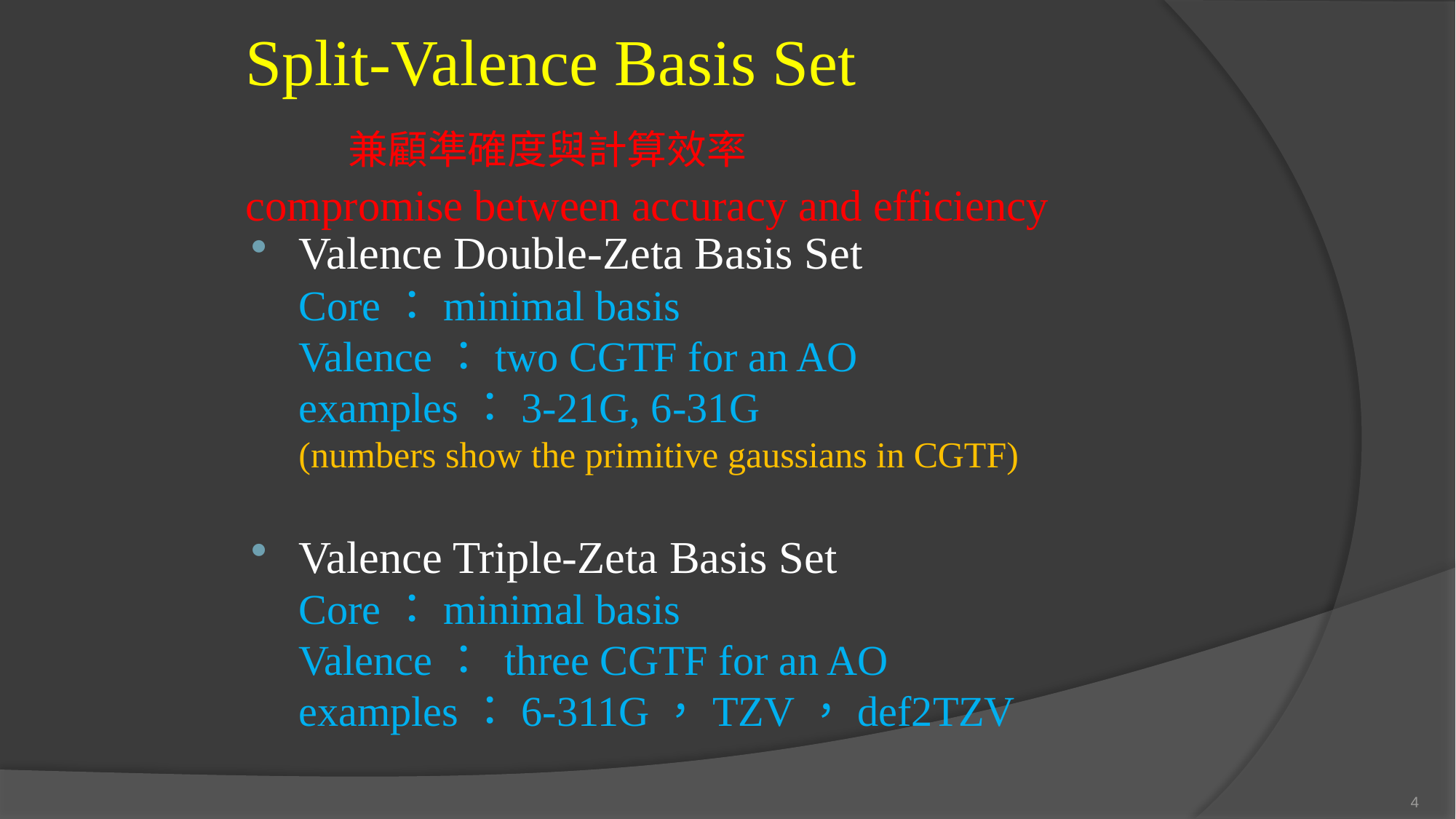

# Split-Valence Basis Set 兼顧準確度與計算效率 compromise between accuracy and efficiency
Valence Double-Zeta Basis Set
Core：minimal basis
Valence：two CGTF for an AO
examples：3-21G, 6-31G
(numbers show the primitive gaussians in CGTF)
Valence Triple-Zeta Basis Set
Core：minimal basis
Valence： three CGTF for an AO
examples：6-311G，TZV，def2TZV

4